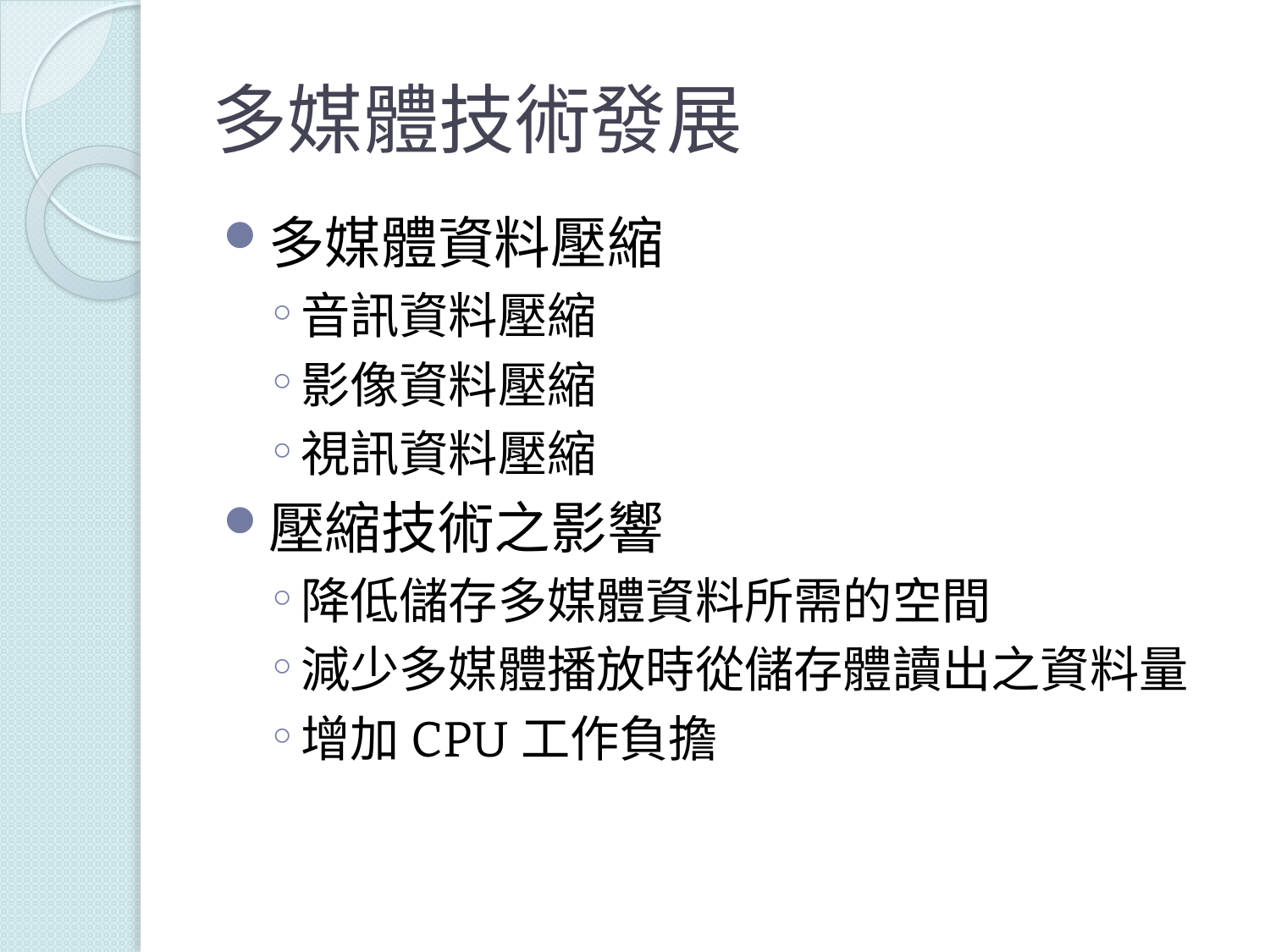

# 多媒體技術發展
多媒體資料壓縮
音訊資料壓縮
影像資料壓縮
視訊資料壓縮
壓縮技術之影響
降低儲存多媒體資料所需的空間
減少多媒體播放時從儲存體讀出之資料量
增加CPU工作負擔